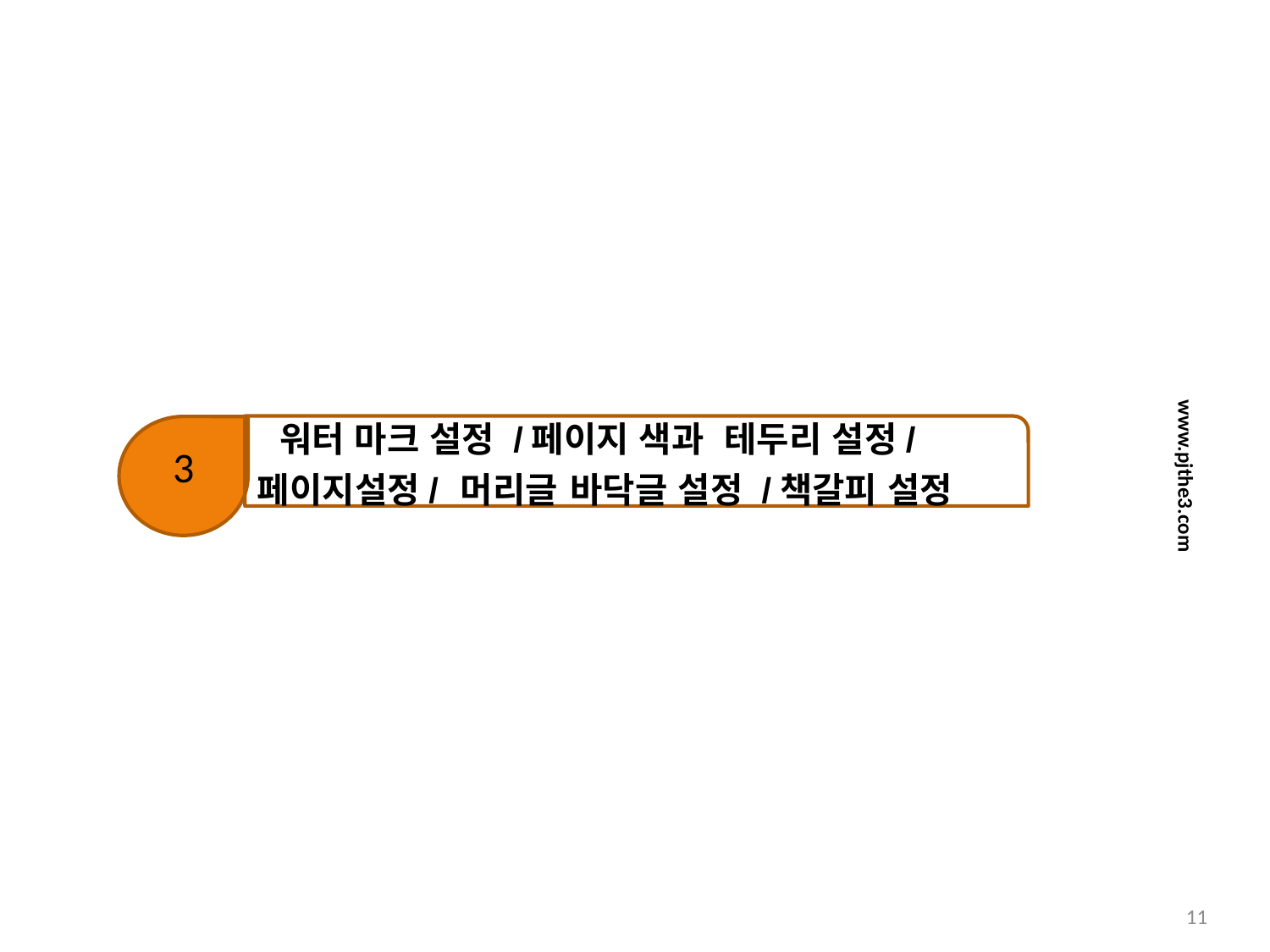

워터 마크 설정 /페이지 색과  테두리 설정/ 페이지설정/ 머리글 바닥글 설정 /책갈피 설정

3
www.pjthe3.com
11